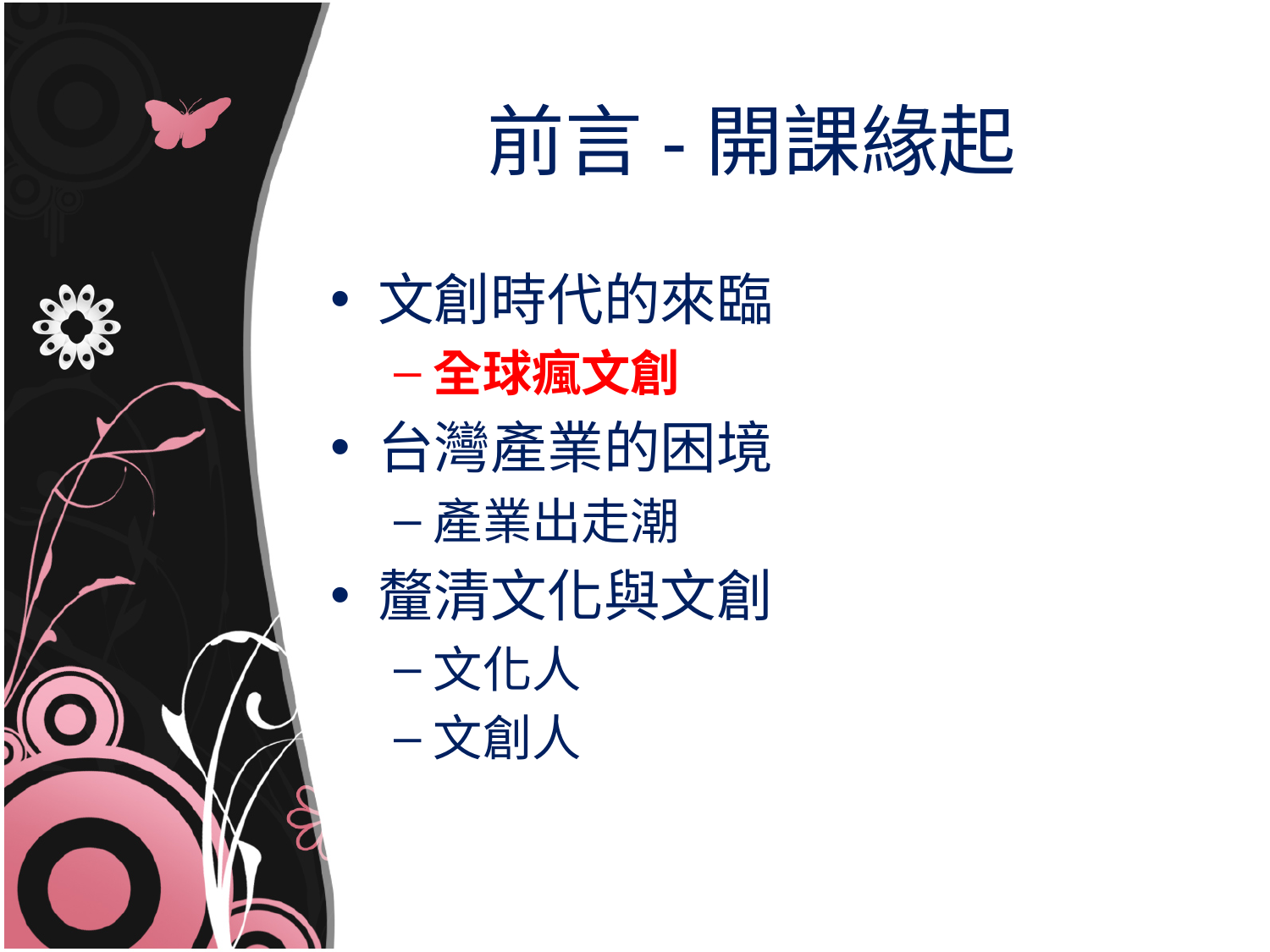

# 前言-開課緣起
文創時代的來臨
全球瘋文創
台灣產業的困境
產業出走潮
釐清文化與文創
文化人
文創人